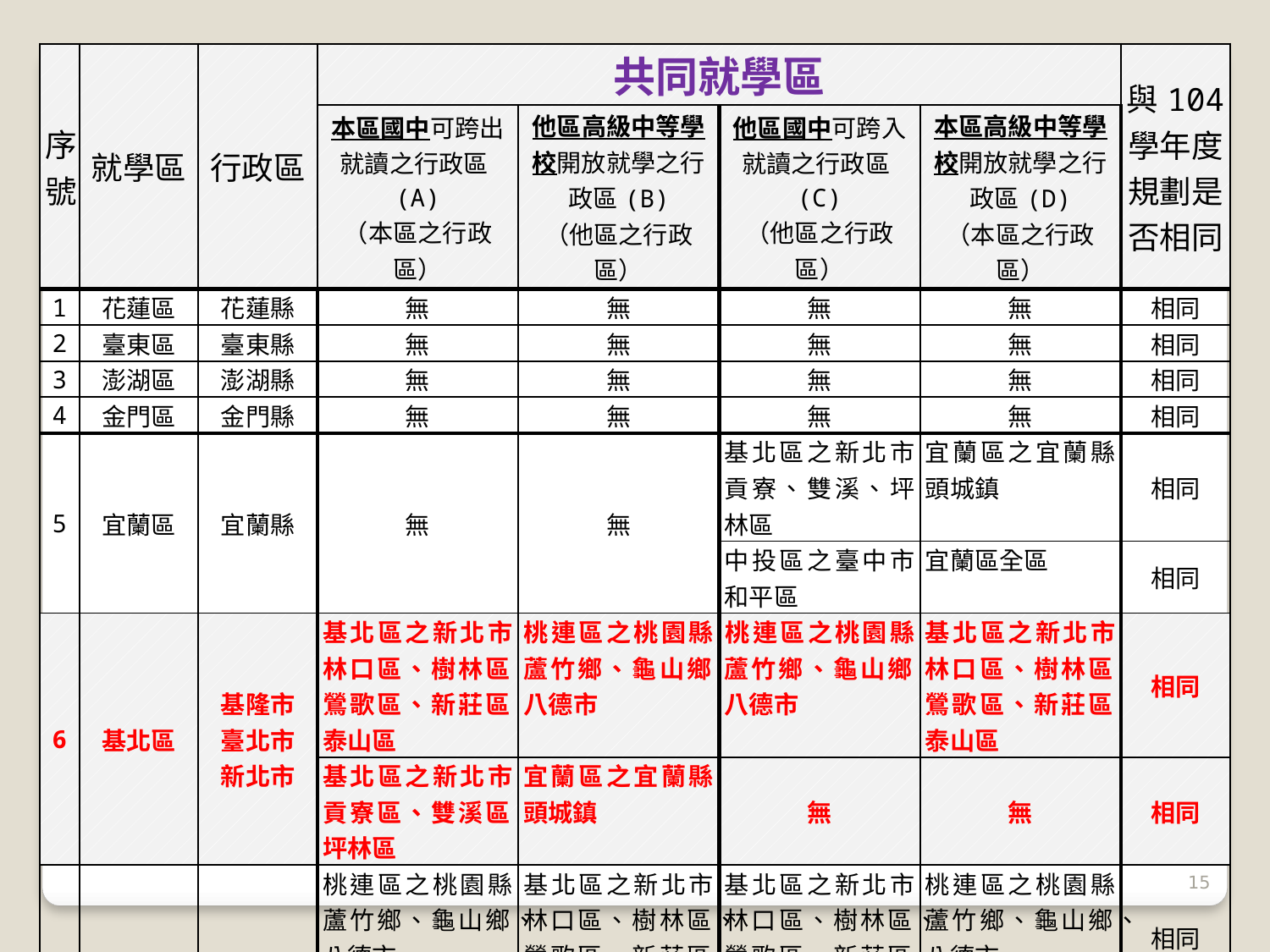

| 序號 | 就學區 | 行政區 | 共同就學區 |  |  |  | 與104學年度規劃是否相同 |
| --- | --- | --- | --- | --- | --- | --- | --- |
|  |  |  | 本區國中可跨出就讀之行政區(A) （本區之行政區） | 他區高級中等學校開放就學之行政區(B) （他區之行政區） | 他區國中可跨入就讀之行政區(C) （他區之行政區） | 本區高級中等學校開放就學之行政區(D) （本區之行政區） |  |
| 1 | 花蓮區 | 花蓮縣 | 無 | 無 | 無 | 無 | 相同 |
| 2 | 臺東區 | 臺東縣 | 無 | 無 | 無 | 無 | 相同 |
| 3 | 澎湖區 | 澎湖縣 | 無 | 無 | 無 | 無 | 相同 |
| 4 | 金門區 | 金門縣 | 無 | 無 | 無 | 無 | 相同 |
| 5 | 宜蘭區 | 宜蘭縣 | 無 | 無 | 基北區之新北市貢寮、雙溪、坪林區 | 宜蘭區之宜蘭縣頭城鎮 | 相同 |
|  |  |  |  |  | 中投區之臺中市和平區 | 宜蘭區全區 | 相同 |
| 6 | 基北區 | 基隆市 臺北市 新北市 | 基北區之新北市林口區、樹林區、鶯歌區、新莊區、泰山區 | 桃連區之桃園縣蘆竹鄉、龜山鄉、八德市 | 桃連區之桃園縣蘆竹鄉、龜山鄉、八德市 | 基北區之新北市林口區、樹林區、鶯歌區、新莊區、泰山區 | 相同 |
|  |  |  | 基北區之新北市貢寮區、雙溪區、坪林區 | 宜蘭區之宜蘭縣頭城鎮 | 無 | 無 | 相同 |
| 7 | 桃連區 | 桃園縣 連江縣 | 桃連區之桃園縣蘆竹鄉、龜山鄉、八德市 | 基北區之新北市林口區、樹林區、鶯歌區、新莊區、泰山區 | 基北區之新北市林口區、樹林區、鶯歌區、新莊區、泰山區 | 桃連區之桃園縣蘆竹鄉、龜山鄉、八德市 | 相同 |
|  |  |  | 桃連區之桃園縣楊梅市、龍潭鄉、新屋鄉 | 竹苗區之新竹縣新埔鎮、關西鎮、新豐鄉、湖口鄉 | 竹苗區之新竹縣新埔鎮、關西鎮、新豐鄉、湖口鄉 | 桃連區之桃園縣楊梅市、龍潭鄉、新屋鄉 | 相同 |
15